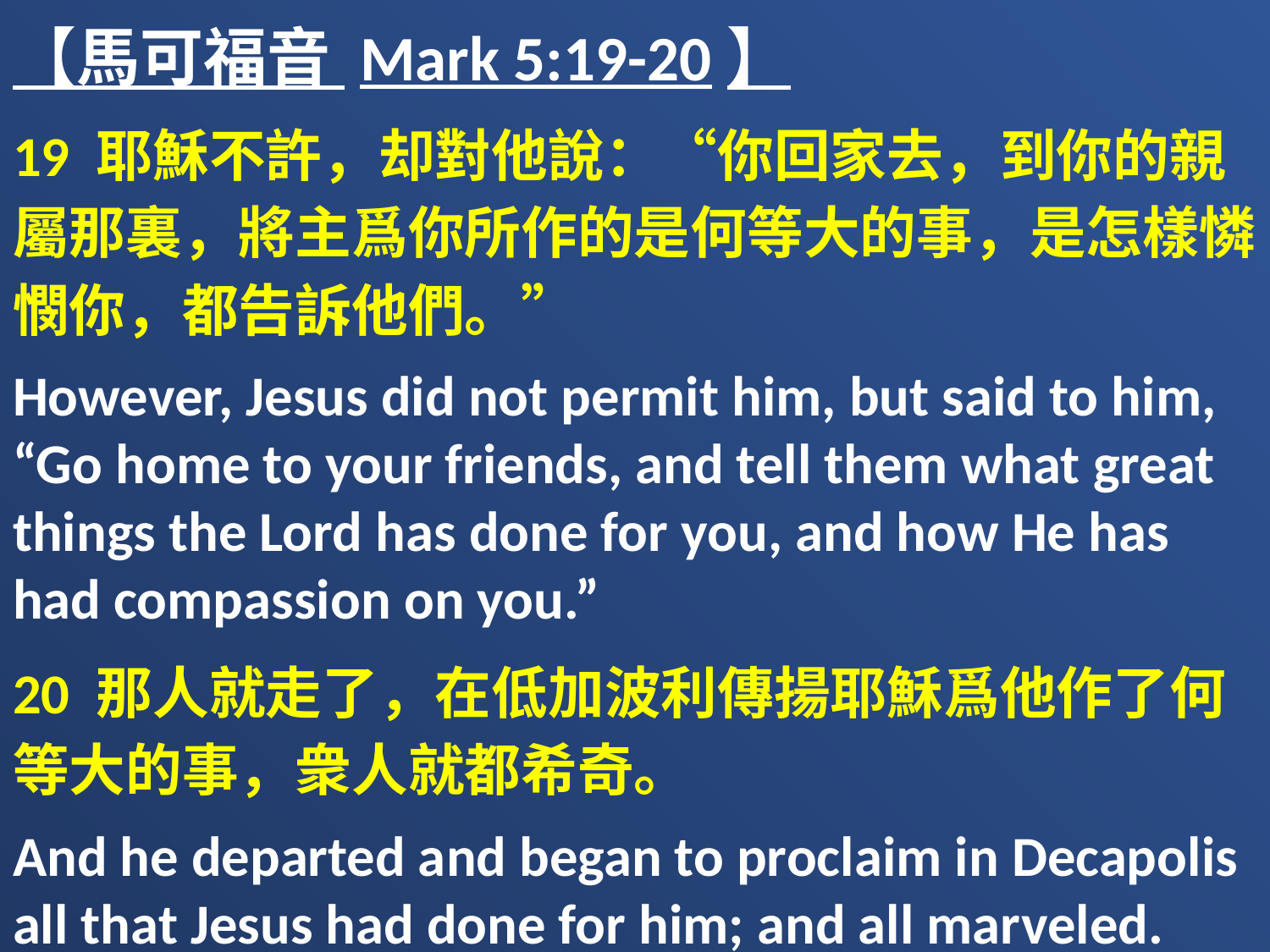

【馬可福音 Mark 5:19-20】
19 耶穌不許，却對他說：“你回家去，到你的親屬那裏，將主爲你所作的是何等大的事，是怎樣憐憫你，都告訴他們。”
However, Jesus did not permit him, but said to him, “Go home to your friends, and tell them what great things the Lord has done for you, and how He has had compassion on you.”
20 那人就走了，在低加波利傳揚耶穌爲他作了何等大的事，衆人就都希奇。
And he departed and began to proclaim in Decapolis all that Jesus had done for him; and all marveled.